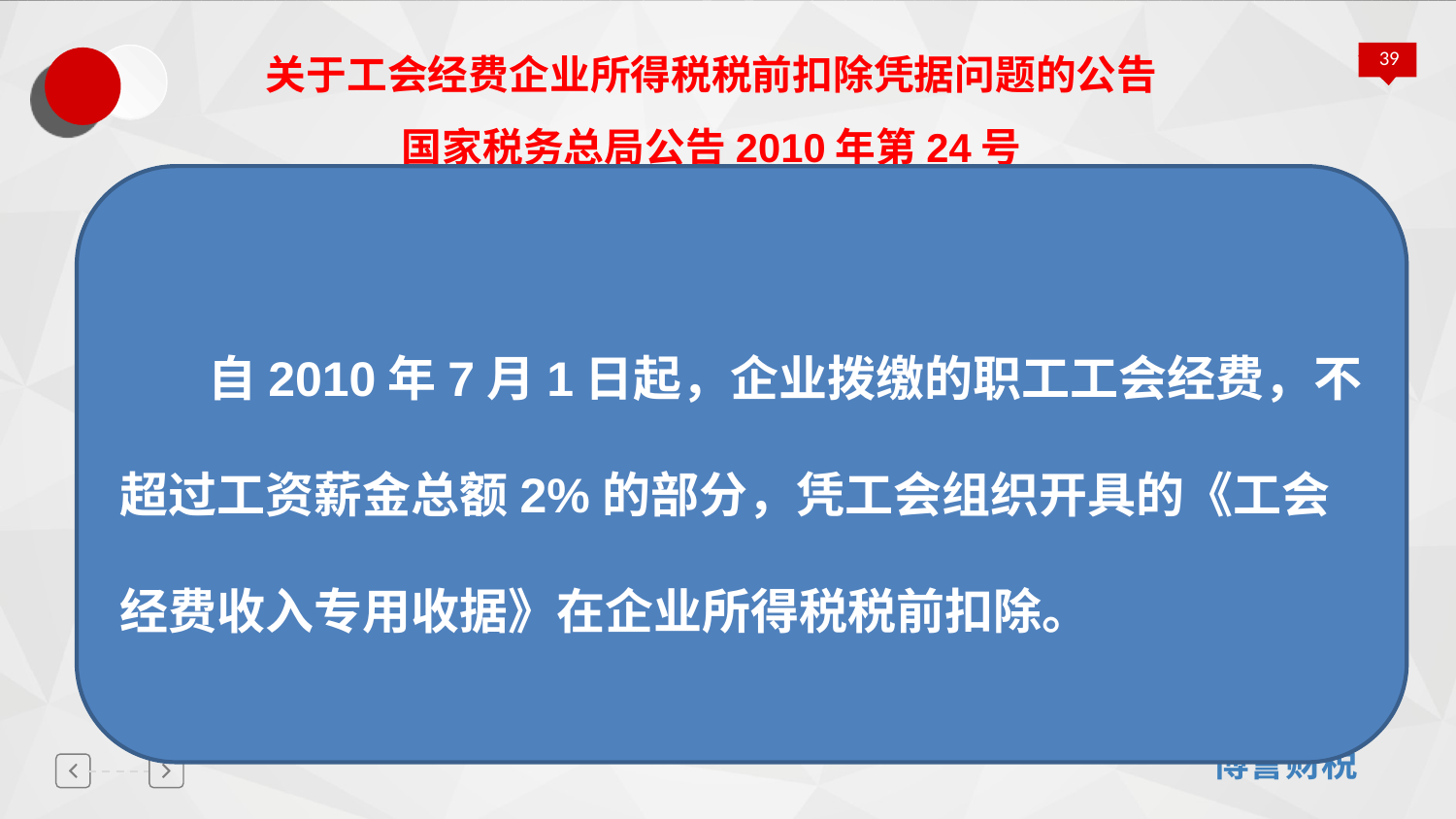

# 关于工会经费企业所得税税前扣除凭据问题的公告 国家税务总局公告2010年第24号
       自2010年7月1日起，企业拨缴的职工工会经费，不超过工资薪金总额2%的部分，凭工会组织开具的《工会经费收入专用收据》在企业所得税税前扣除。
博誉财税